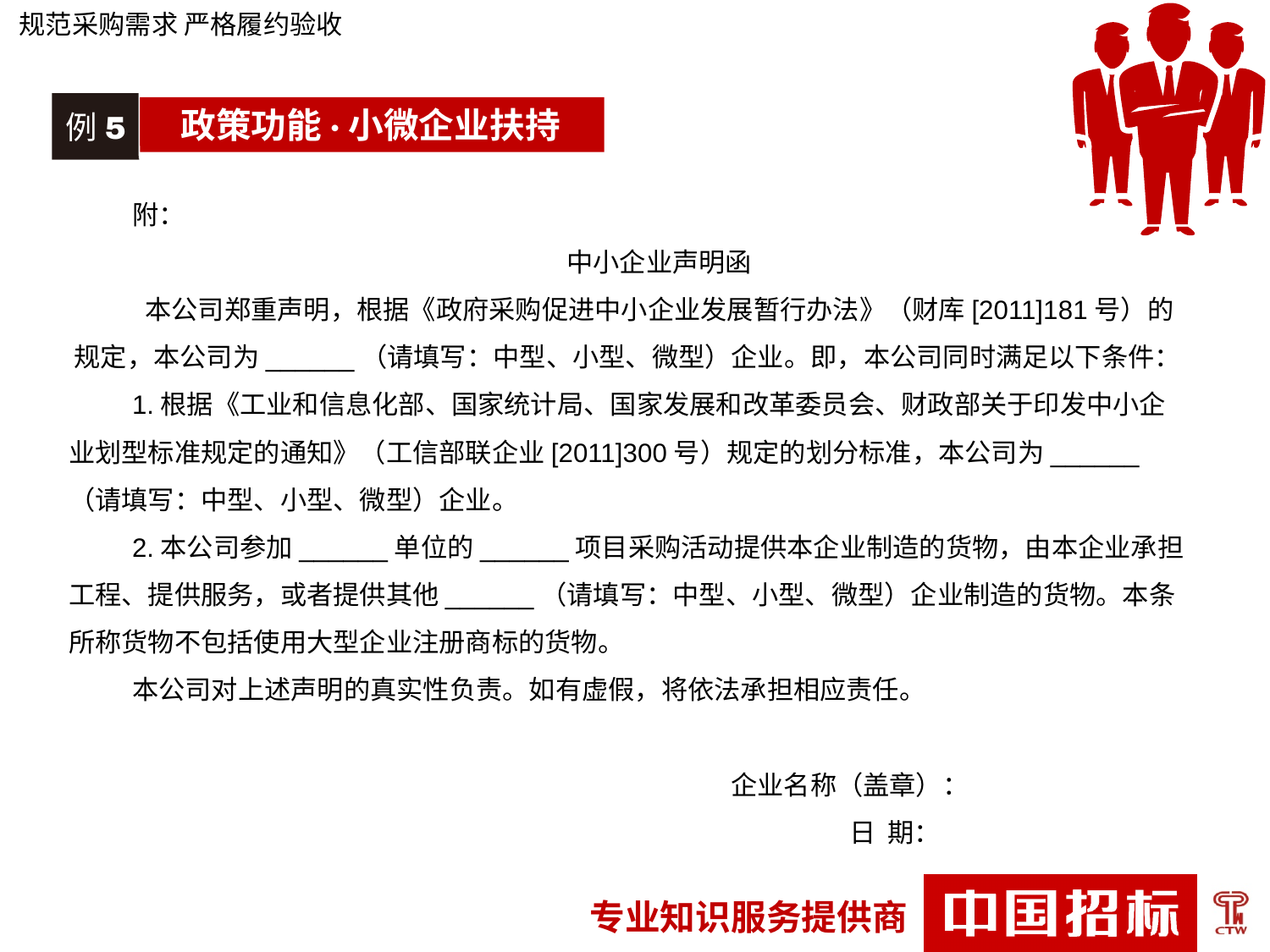

规范采购需求 严格履约验收

例5
政策功能·小微企业扶持
附：
中小企业声明函
本公司郑重声明，根据《政府采购促进中小企业发展暂行办法》（财库[2011]181号）的规定，本公司为______（请填写：中型、小型、微型）企业。即，本公司同时满足以下条件：
1.根据《工业和信息化部、国家统计局、国家发展和改革委员会、财政部关于印发中小企业划型标准规定的通知》（工信部联企业[2011]300号）规定的划分标准，本公司为______（请填写：中型、小型、微型）企业。
2.本公司参加______单位的______项目采购活动提供本企业制造的货物，由本企业承担工程、提供服务，或者提供其他______（请填写：中型、小型、微型）企业制造的货物。本条所称货物不包括使用大型企业注册商标的货物。
本公司对上述声明的真实性负责。如有虚假，将依法承担相应责任。

                                                                                                    企业名称（盖章）：
                                                                                                                        日  期：